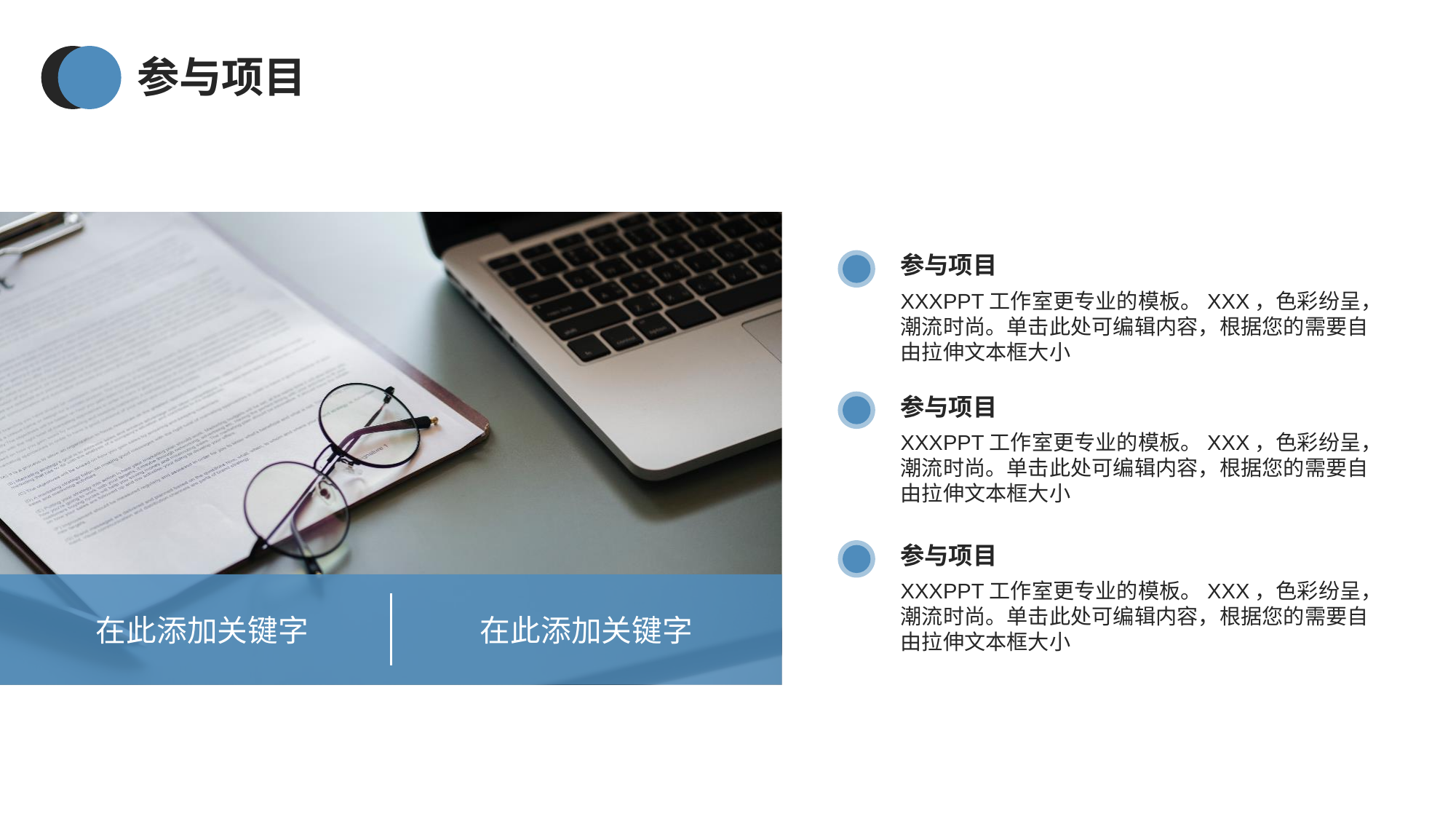

参与项目

参与项目

XXXPPT工作室更专业的模板。XXX，色彩纷呈，潮流时尚。单击此处可编辑内容，根据您的需要自由拉伸文本框大小

参与项目

XXXPPT工作室更专业的模板。XXX，色彩纷呈，潮流时尚。单击此处可编辑内容，根据您的需要自由拉伸文本框大小

参与项目

XXXPPT工作室更专业的模板。XXX，色彩纷呈，潮流时尚。单击此处可编辑内容，根据您的需要自由拉伸文本框大小
在此添加关键字
在此添加关键字